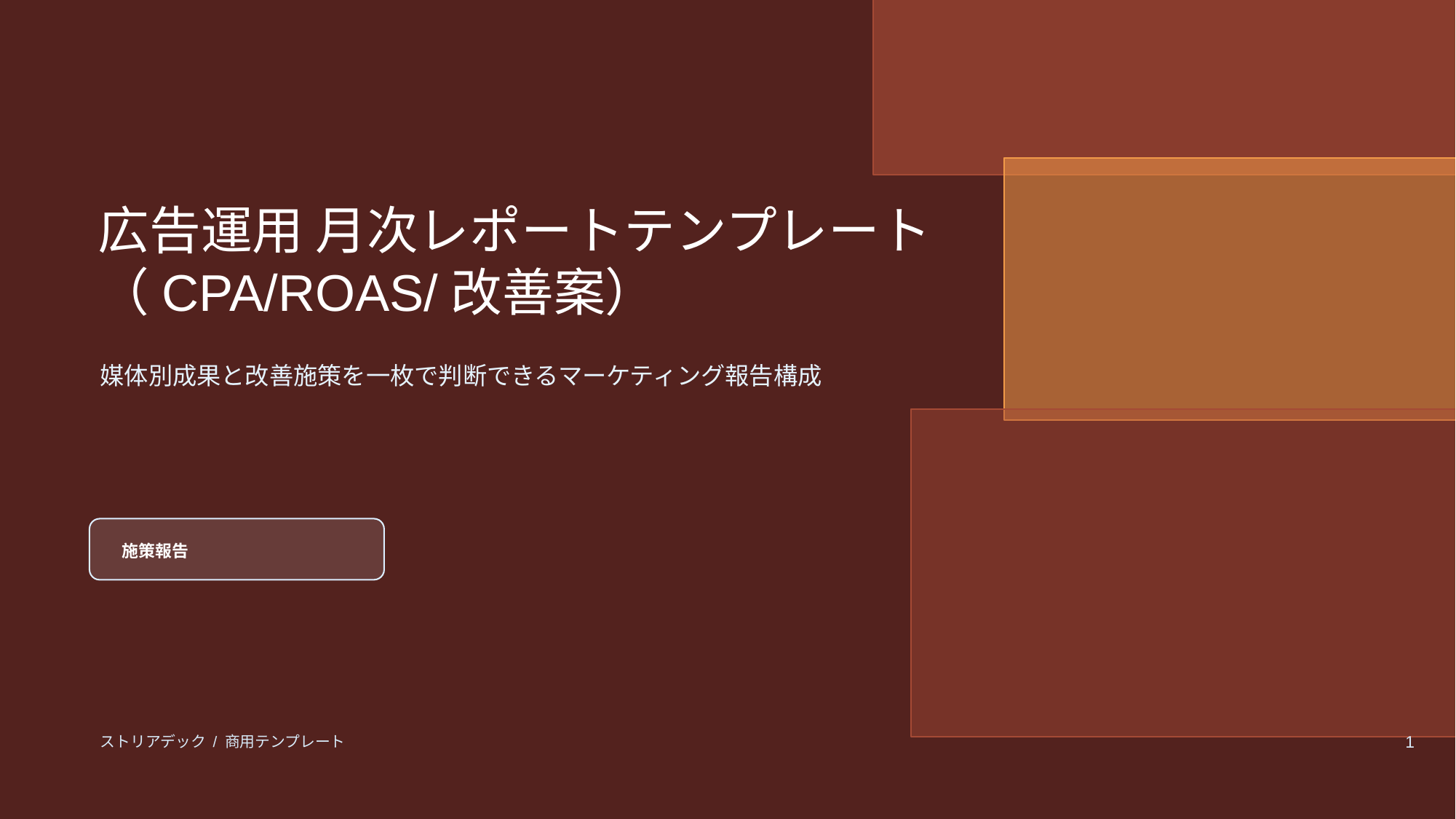

広告運用 月次レポートテンプレート（CPA/ROAS/改善案）
媒体別成果と改善施策を一枚で判断できるマーケティング報告構成

施策報告
ストリアデック / 商用テンプレート
1